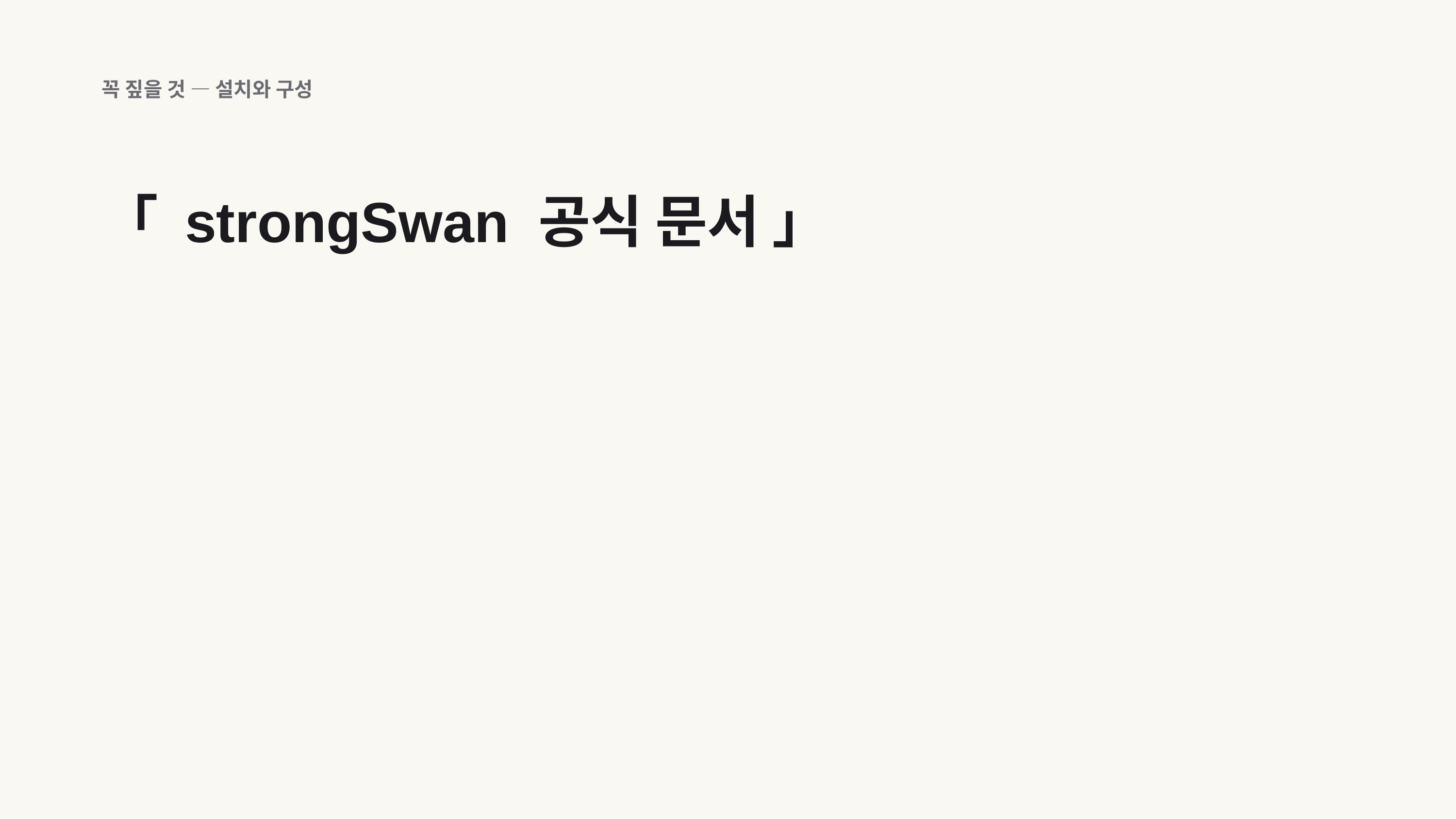

꼭 짚을 것 — 설치와 구성
「 strongSwan 공식 문서 」